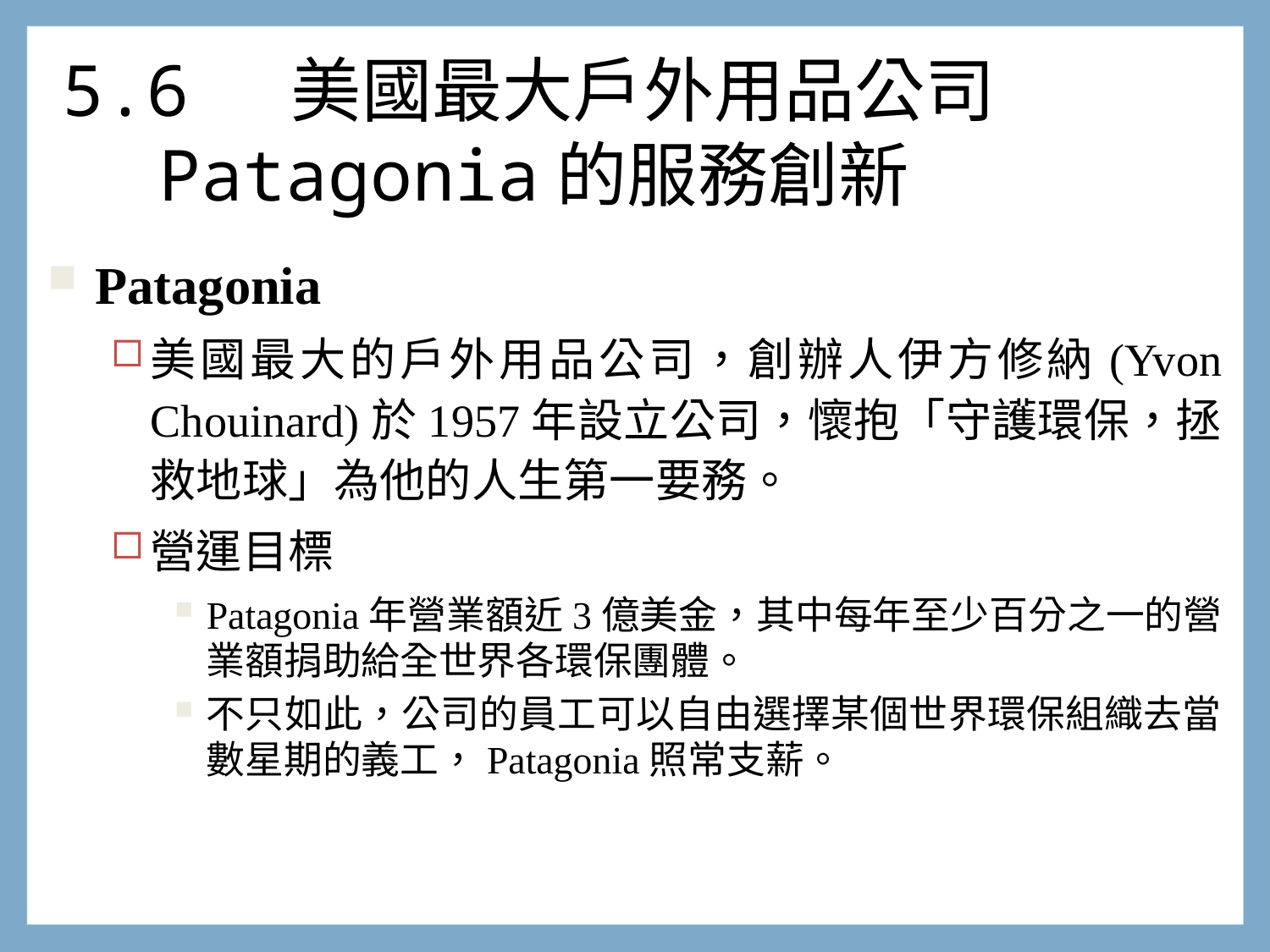

# 5.6  美國最大戶外用品公司 Patagonia的服務創新
Patagonia
美國最大的戶外用品公司，創辦人伊方修納(Yvon Chouinard)於1957年設立公司，懷抱「守護環保，拯救地球」為他的人生第一要務。
營運目標
Patagonia年營業額近3億美金，其中每年至少百分之一的營業額捐助給全世界各環保團體。
不只如此，公司的員工可以自由選擇某個世界環保組織去當數星期的義工，Patagonia照常支薪。